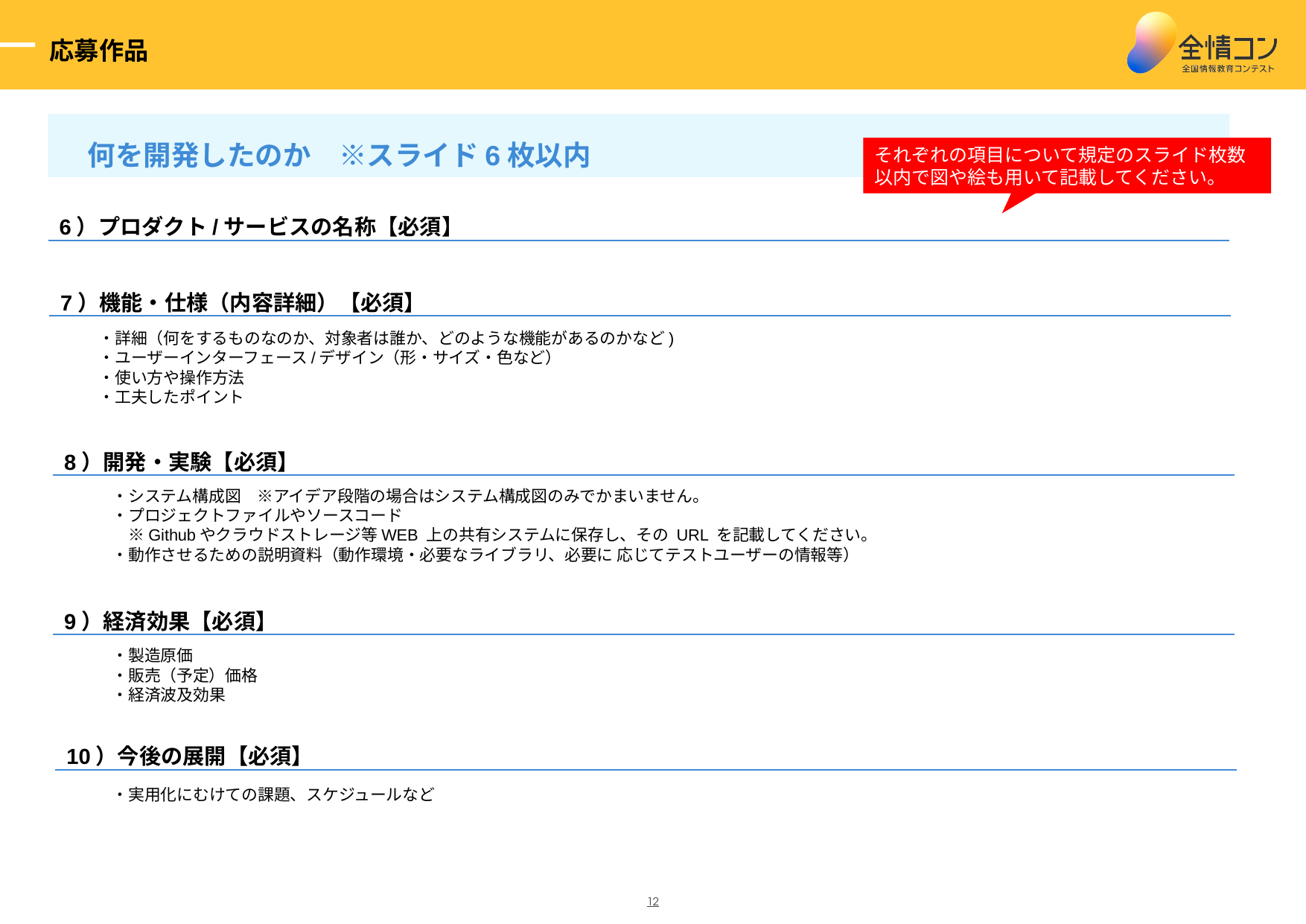

応募作品

何を開発したのか　※スライド6枚以内
それぞれの項目について規定のスライド枚数以内で図や絵も用いて記載してください。

6）プロダクト/サービスの名称【必須】
7）機能・仕様（内容詳細）【必須】
・詳細（何をするものなのか、対象者は誰か、どのような機能があるのかなど)
・ユーザーインターフェース/デザイン（形・サイズ・色など）
・使い方や操作方法
・工夫したポイント
8）開発・実験【必須】
・システム構成図　※アイデア段階の場合はシステム構成図のみでかまいません。
・プロジェクトファイルやソースコード
　※Githubやクラウドストレージ等WEB 上の共有システムに保存し、その URL を記載してください。
・動作させるための説明資料（動作環境・必要なライブラリ、必要に 応じてテストユーザーの情報等）
9）経済効果【必須】
・製造原価
・販売（予定）価格
・経済波及効果
10）今後の展開【必須】
・実用化にむけての課題、スケジュールなど
12